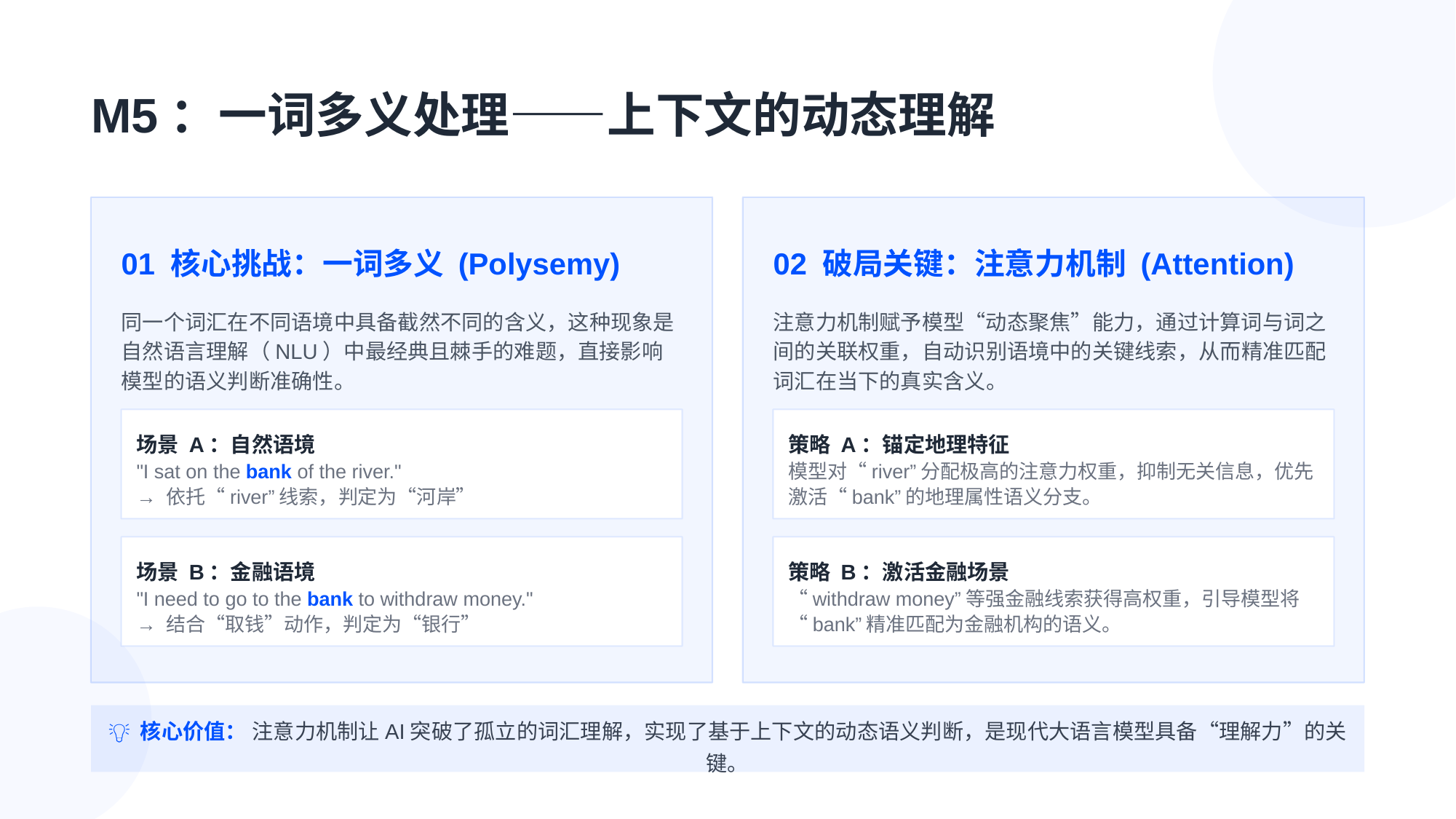

M5：一词多义处理——上下文的动态理解

01 核心挑战：一词多义 (Polysemy)
02 破局关键：注意力机制 (Attention)
同一个词汇在不同语境中具备截然不同的含义，这种现象是自然语言理解（NLU）中最经典且棘手的难题，直接影响模型的语义判断准确性。
注意力机制赋予模型“动态聚焦”能力，通过计算词与词之间的关联权重，自动识别语境中的关键线索，从而精准匹配词汇在当下的真实含义。

场景 A：自然语境
"I sat on the bank of the river."
→ 依托“river”线索，判定为“河岸”
策略 A：锚定地理特征
模型对“river”分配极高的注意力权重，抑制无关信息，优先激活“bank”的地理属性语义分支。

场景 B：金融语境
"I need to go to the bank to withdraw money."
→ 结合“取钱”动作，判定为“银行”
策略 B：激活金融场景
“withdraw money”等强金融线索获得高权重，引导模型将“bank”精准匹配为金融机构的语义。

💡 核心价值： 注意力机制让AI突破了孤立的词汇理解，实现了基于上下文的动态语义判断，是现代大语言模型具备“理解力”的关键。